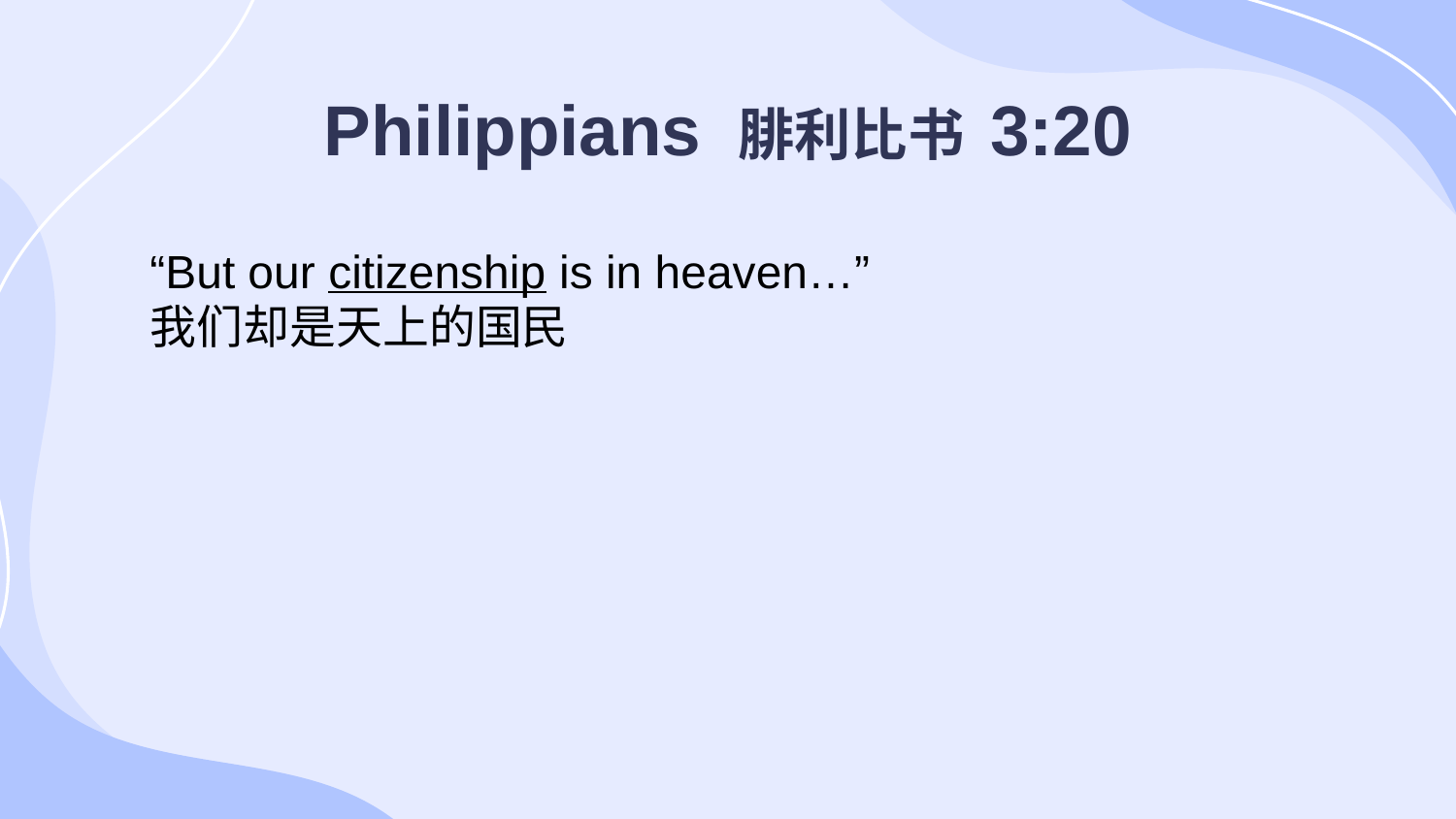

# Philippians 腓利比书 3:20
“But our citizenship is in heaven…”
我们却是天上的国民